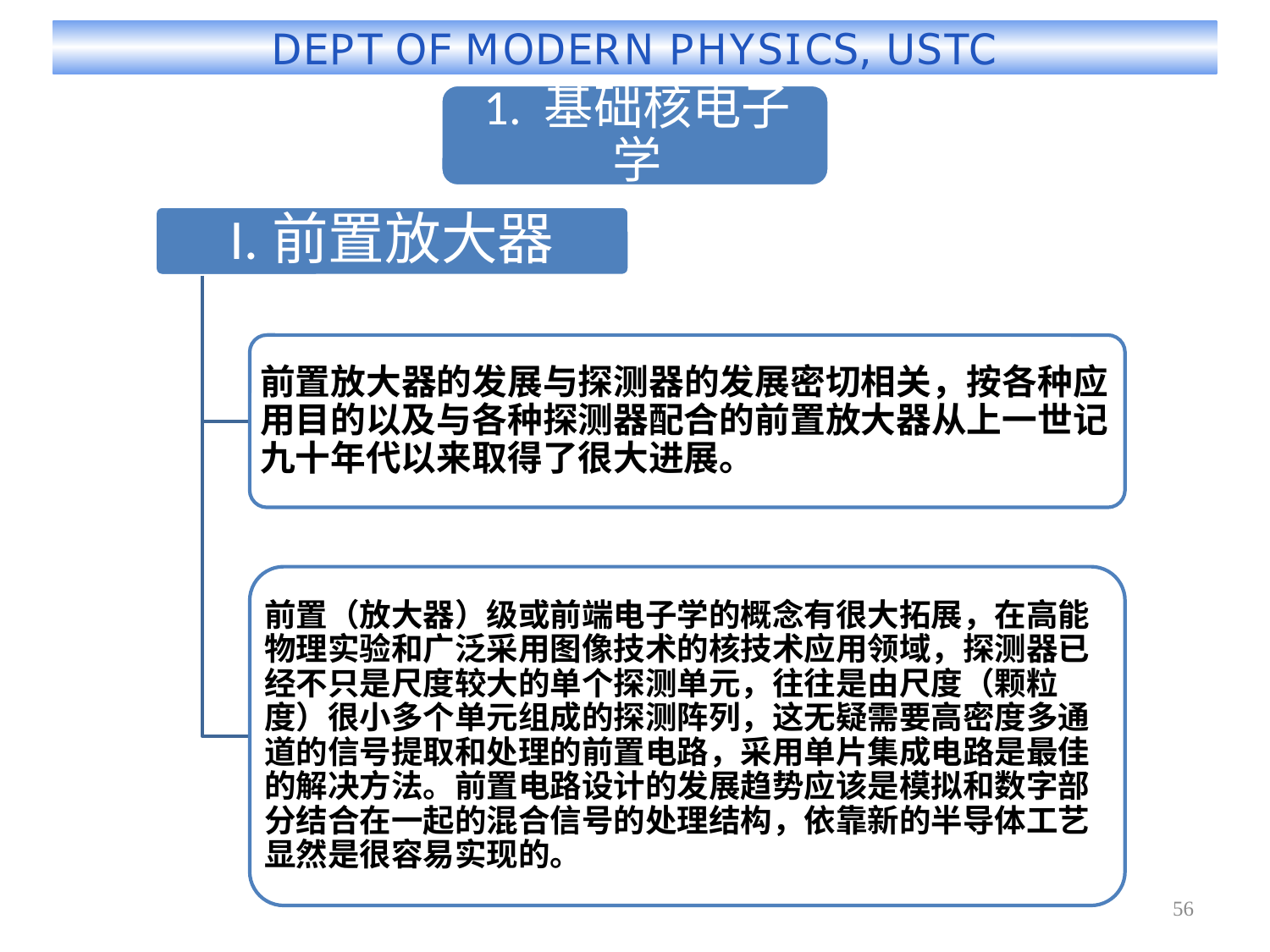

1. 基础核电子学
I.前置放大器
前置放大器的发展与探测器的发展密切相关，按各种应用目的以及与各种探测器配合的前置放大器从上一世记九十年代以来取得了很大进展。
前置（放大器）级或前端电子学的概念有很大拓展，在高能物理实验和广泛采用图像技术的核技术应用领域，探测器已经不只是尺度较大的单个探测单元，往往是由尺度（颗粒度）很小多个单元组成的探测阵列，这无疑需要高密度多通道的信号提取和处理的前置电路，采用单片集成电路是最佳的解决方法。前置电路设计的发展趋势应该是模拟和数字部分结合在一起的混合信号的处理结构，依靠新的半导体工艺显然是很容易实现的。
56